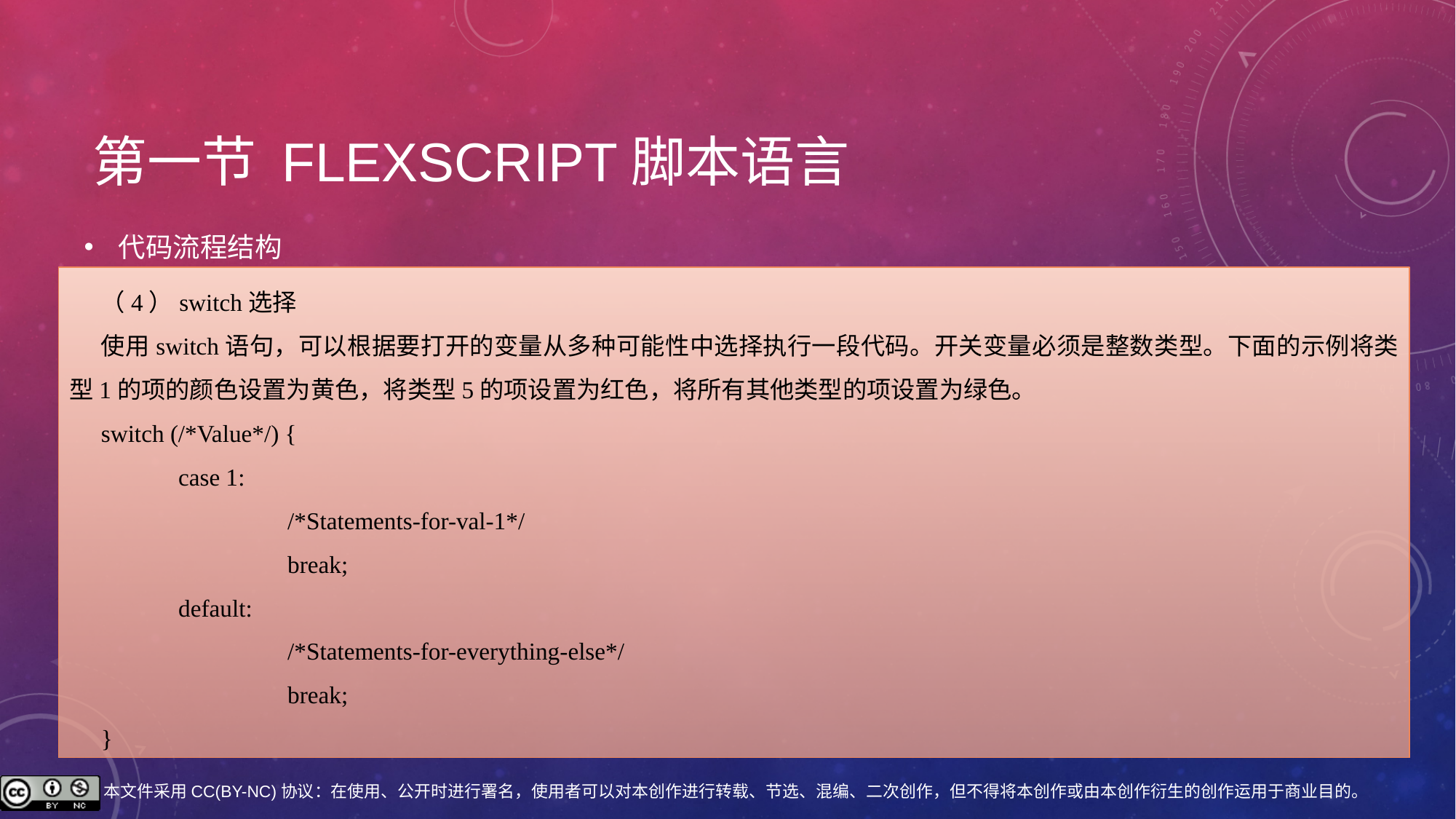

# 第一节 Flexscript脚本语言
代码流程结构
（4）switch选择
使用switch语句，可以根据要打开的变量从多种可能性中选择执行一段代码。开关变量必须是整数类型。下面的示例将类型1的项的颜色设置为黄色，将类型5的项设置为红色，将所有其他类型的项设置为绿色。
switch (/*Value*/) {
	case 1:
		/*Statements-for-val-1*/
		break;
	default:
		/*Statements-for-everything-else*/
		break;
}